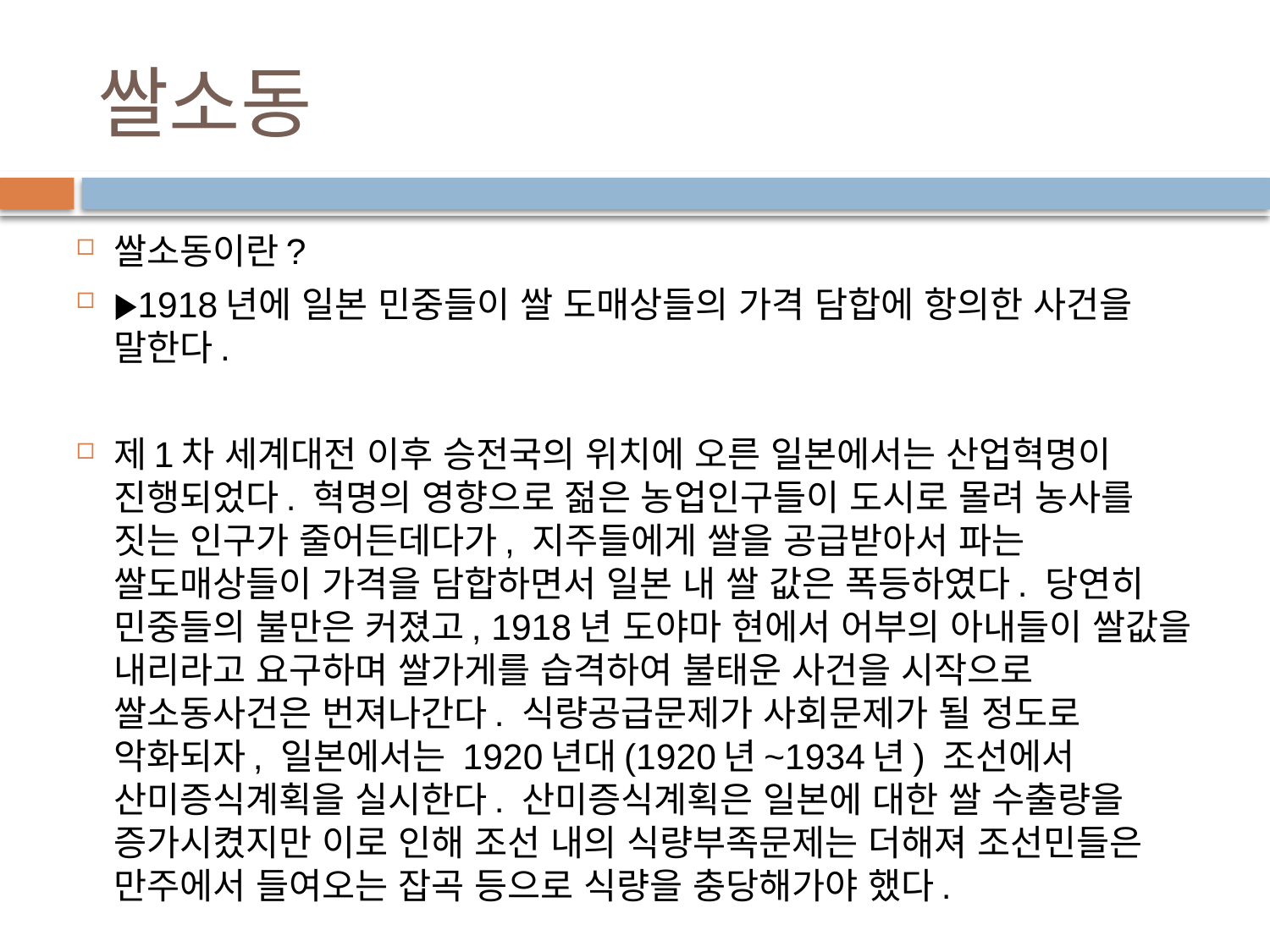

# 쌀소동
쌀소동이란?
▶1918년에 일본 민중들이 쌀 도매상들의 가격 담합에 항의한 사건을 말한다.

제1차 세계대전 이후 승전국의 위치에 오른 일본에서는 산업혁명이 진행되었다. 혁명의 영향으로 젊은 농업인구들이 도시로 몰려 농사를 짓는 인구가 줄어든데다가, 지주들에게 쌀을 공급받아서 파는 쌀도매상들이 가격을 담합하면서 일본 내 쌀 값은 폭등하였다. 당연히 민중들의 불만은 커졌고, 1918년 도야마 현에서 어부의 아내들이 쌀값을 내리라고 요구하며 쌀가게를 습격하여 불태운 사건을 시작으로 쌀소동사건은 번져나간다. 식량공급문제가 사회문제가 될 정도로 악화되자, 일본에서는 1920년대(1920년~1934년) 조선에서 산미증식계획을 실시한다. 산미증식계획은 일본에 대한 쌀 수출량을 증가시켰지만 이로 인해 조선 내의 식량부족문제는 더해져 조선민들은 만주에서 들여오는 잡곡 등으로 식량을 충당해가야 했다.